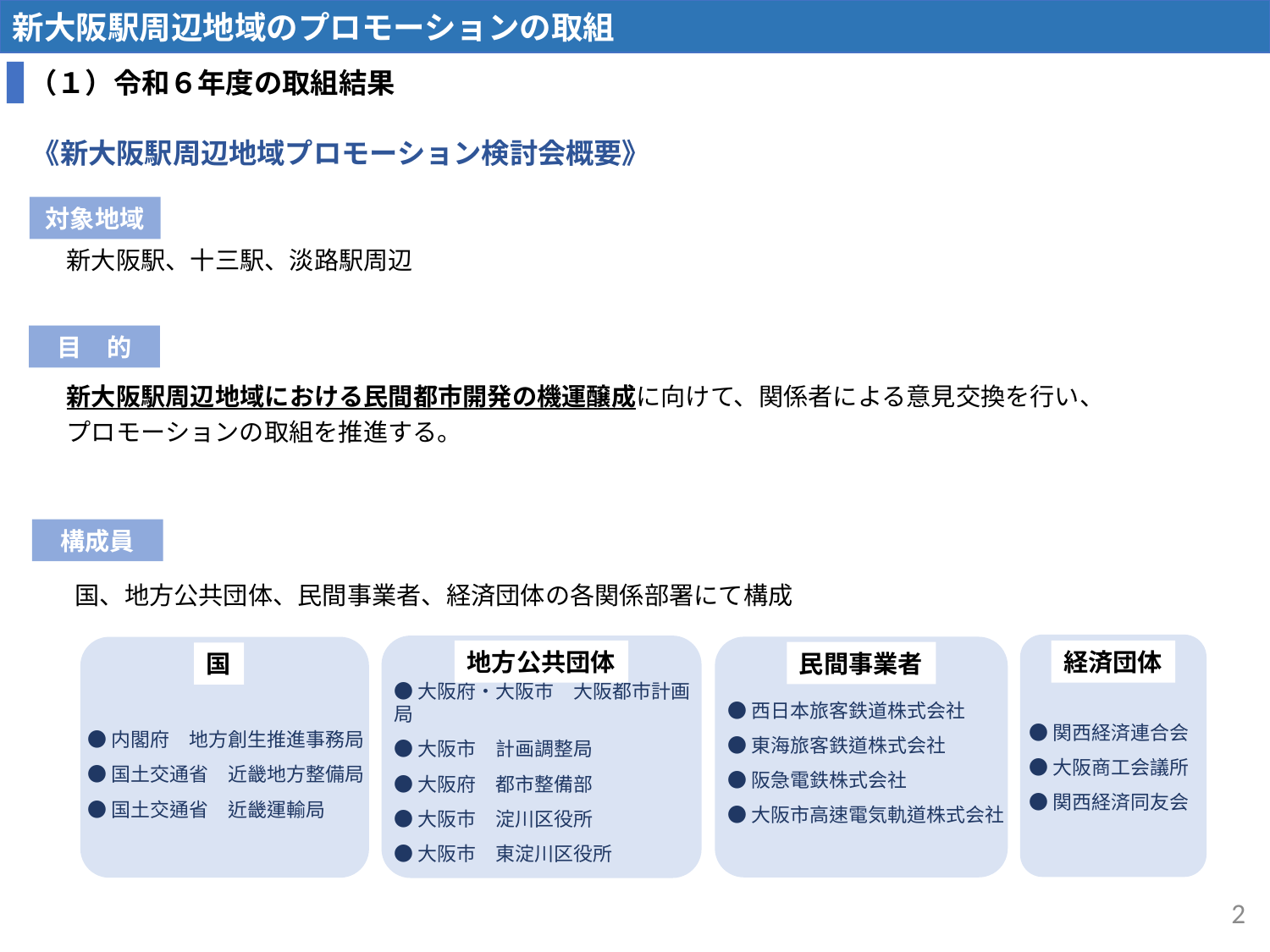

（１）令和６年度の取組結果
《新大阪駅周辺地域プロモーション検討会概要》
対象地域
新大阪駅、十三駅、淡路駅周辺
目　的
新大阪駅周辺地域における民間都市開発の機運醸成に向けて、関係者による意見交換を行い、
プロモーションの取組を推進する。
構成員
国、地方公共団体、民間事業者、経済団体の各関係部署にて構成

経済団体
地方公共団体
民間事業者
国
●西日本旅客鉄道株式会社
●東海旅客鉄道株式会社
●阪急電鉄株式会社
●大阪市高速電気軌道株式会社
●大阪府・大阪市　大阪都市計画局
●大阪市　計画調整局
●大阪府　都市整備部
●大阪市　淀川区役所
●大阪市　東淀川区役所
●内閣府　地方創生推進事務局
●国土交通省　近畿地方整備局
●国土交通省　近畿運輸局
●関西経済連合会
●大阪商工会議所
●関西経済同友会
2